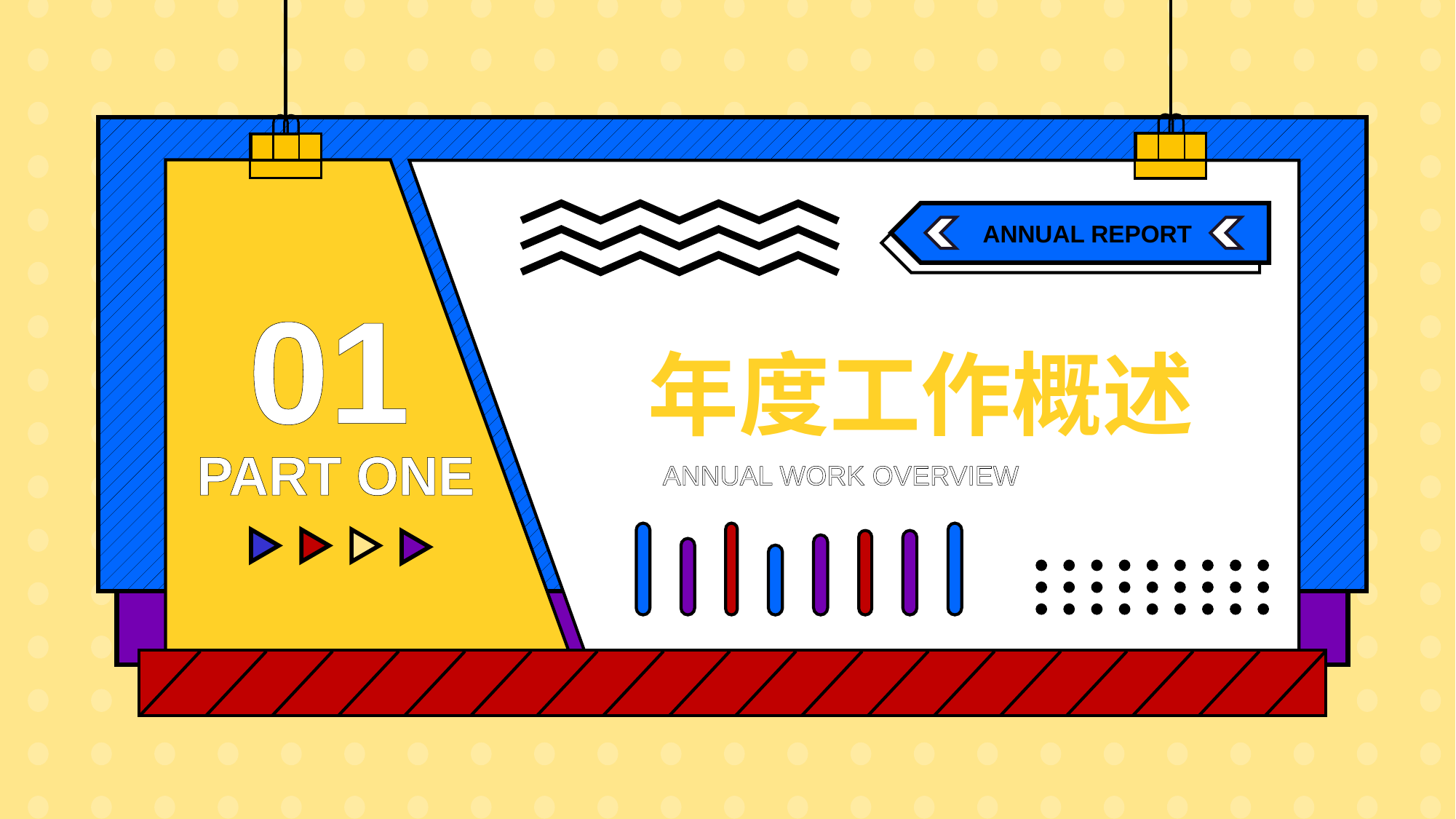

ANNUAL REPORT

01
年度工作概述
PART ONE
ANNUAL WORK OVERVIEW